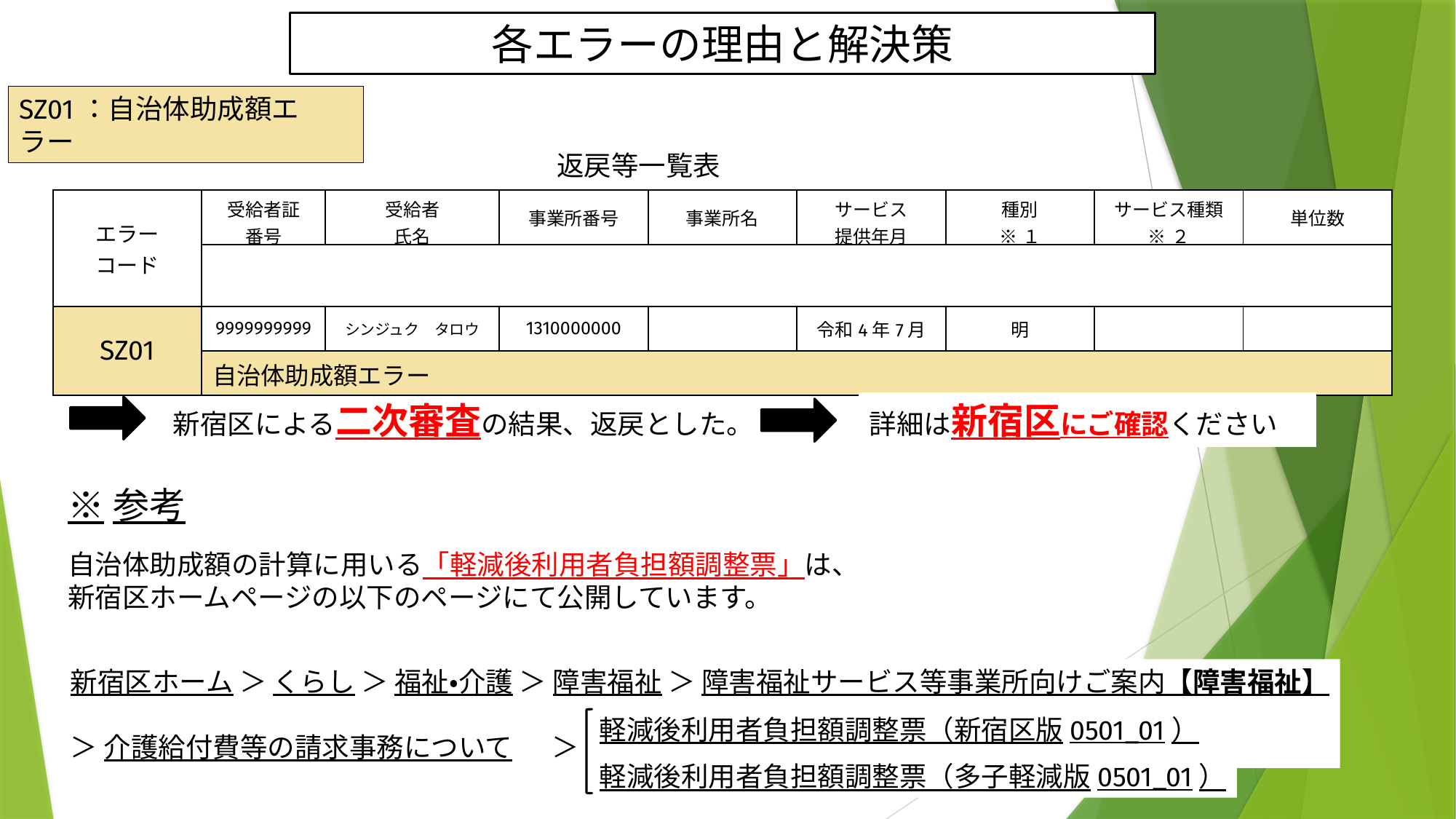

# 各エラーの理由と解決策
SZ01：自治体助成額エラー
返戻等一覧表
| エラー コード | 受給者証 番号 | 受給者 氏名 | 事業所番号 | 事業所名 | サービス 提供年月 | 種別 ※１ | サービス種類 ※２ | 単位数 |
| --- | --- | --- | --- | --- | --- | --- | --- | --- |
|  |  |  |  |  |  |  |  |  |
| SZ01 | 9999999999 | シンジュク　タロウ | 1310000000 |  | 令和4年7月 | 明 |  |  |
|  | 自治体助成額エラー |  |  |  |  |  |  |  |
詳細は新宿区にご確認ください。
新宿区による二次審査の結果、返戻とした。

※参考

自治体助成額の計算に用いる「軽減後利用者負担額調整票」は、
新宿区ホームページの以下のページにて公開しています。
新宿区ホーム ＞ くらし ＞ 福祉・介護 ＞ 障害福祉 ＞ 障害福祉サービス等事業所向けご案内【障害福祉】

＞ 介護給付費等の請求事務について  　＞
軽減後利用者負担額調整票（新宿区版0501_01）

軽減後利用者負担額調整票（多子軽減版0501_01）